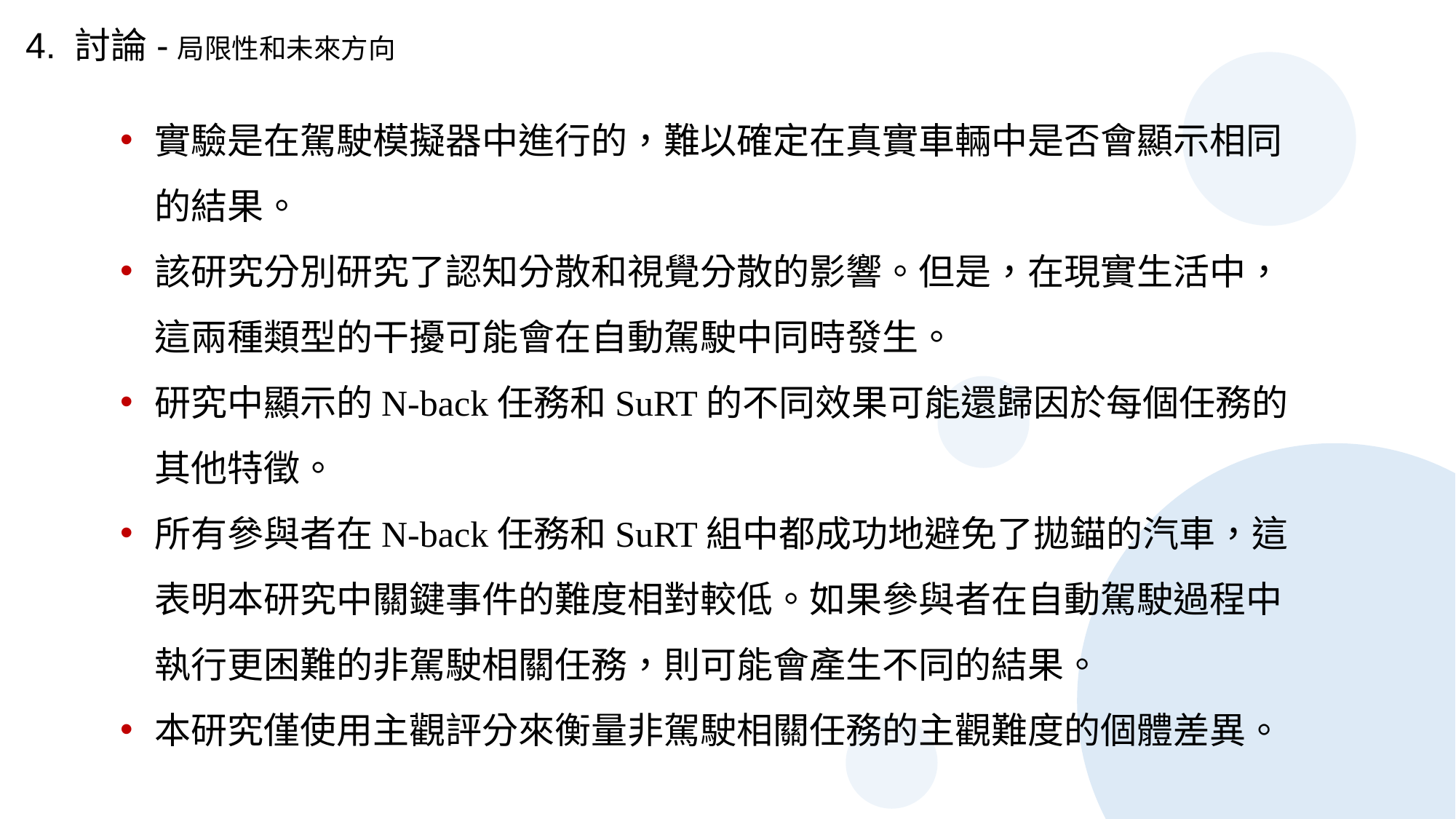

4. 討論-局限性和未來方向

實驗是在駕駛模擬器中進行的，難以確定在真實車輛中是否會顯示相同的結果。
該研究分別研究了認知分散和視覺分散的影響。但是，在現實生活中，這兩種類型的干擾可能會在自動駕駛中同時發生。
研究中顯示的N-back任務和SuRT的不同效果可能還歸因於每個任務的其他特徵。
所有參與者在N-back任務和SuRT組中都成功地避免了拋錨的汽車，這表明本研究中關鍵事件的難度相對較低。如果參與者在自動駕駛過程中執行更困難的非駕駛相關任務，則可能會產生不同的結果。
本研究僅使用主觀評分來衡量非駕駛相關任務的主觀難度的個體差異。